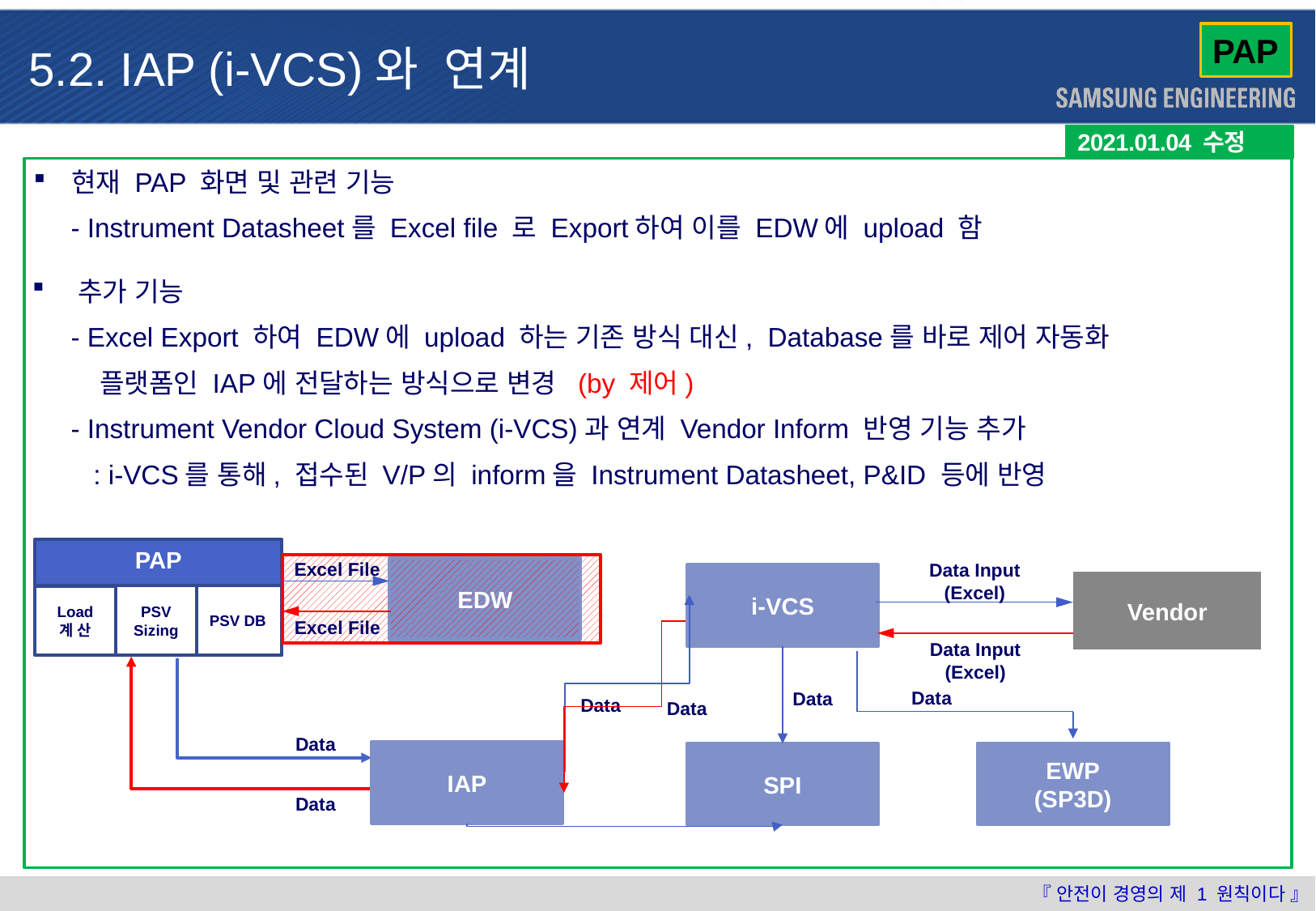

PAP
5.2. IAP (i-VCS)와  연계
2021.01.04 수정

현재 PAP 화면 및 관련 기능
     - Instrument Datasheet를 Excel file 로 Export하여 이를 EDW에 upload 함

추가 기능
     - Excel Export 하여 EDW에 upload 하는 기존 방식 대신,  Database를 바로 제어 자동화
        플랫폼인 IAP에 전달하는 방식으로 변경  (by 제어)
     - Instrument Vendor Cloud System (i-VCS)과 연계 Vendor Inform 반영 기능 추가
        : i-VCS를 통해, 접수된 V/P의 inform을 Instrument Datasheet, P&ID 등에 반영
PAP
Excel File
Data Input (Excel)

EDW
i-VCS
Vendor
PSV DB
PSV Sizing
Load 계 산
Excel File
Data Input (Excel)

Data
Data
Data
Data
Data
IAP
EWP
(SP3D)
SPI
Data